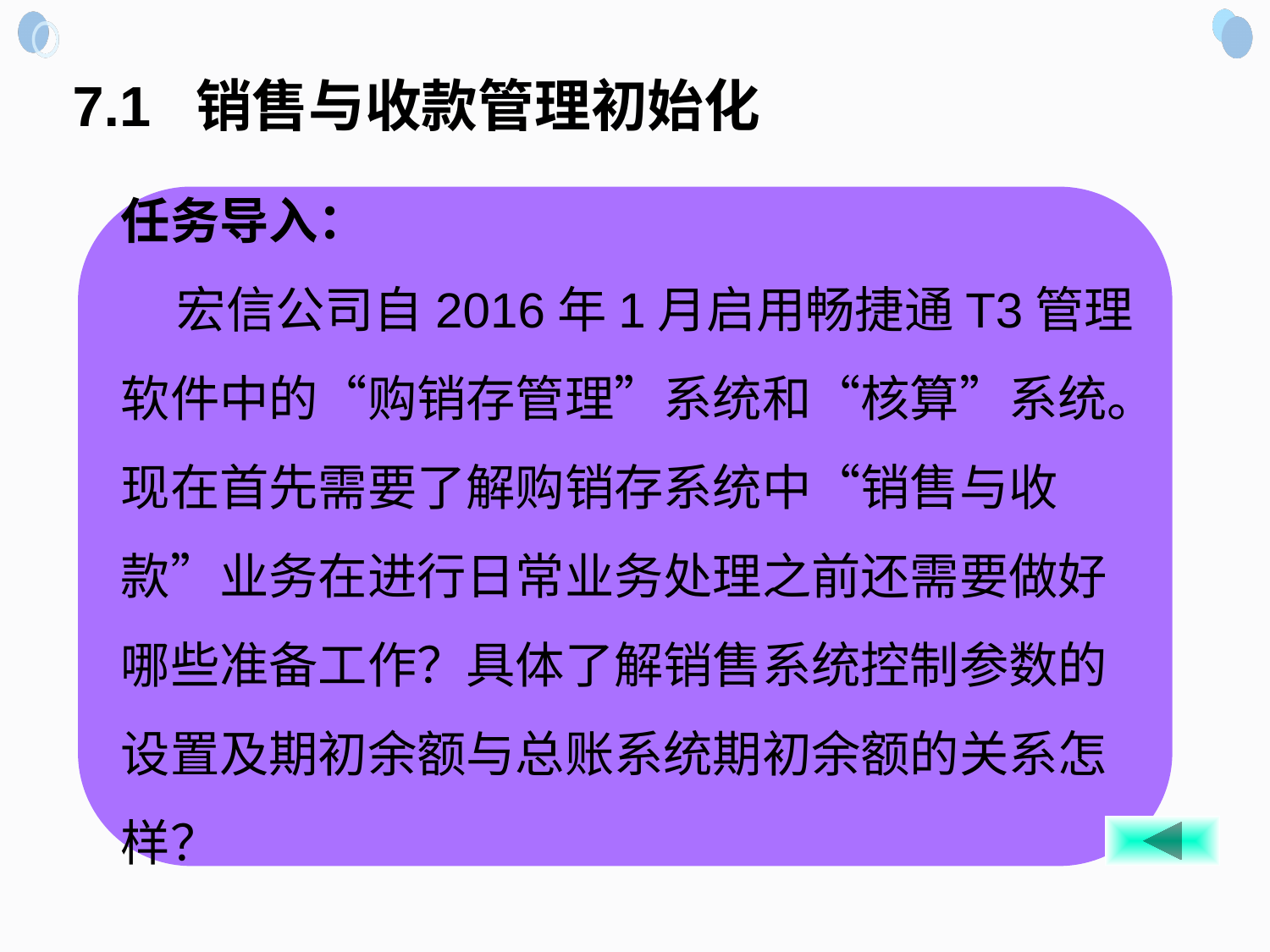

7.1  销售与收款管理初始化

任务导入：
    宏信公司自2016年1月启用畅捷通T3管理软件中的“购销存管理”系统和“核算”系统。现在首先需要了解购销存系统中“销售与收款”业务在进行日常业务处理之前还需要做好哪些准备工作？具体了解销售系统控制参数的设置及期初余额与总账系统期初余额的关系怎样？